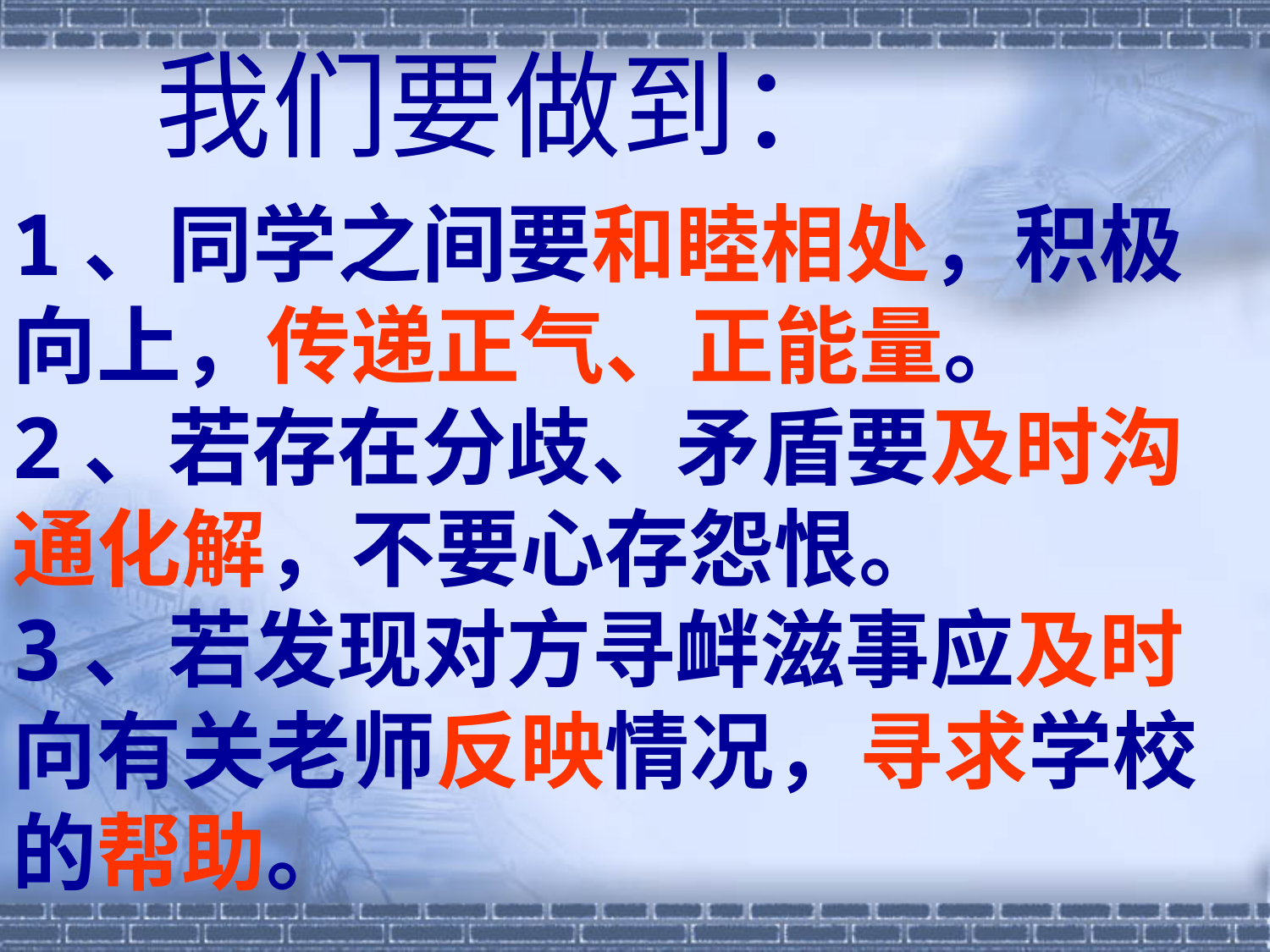

我们要做到：
1、同学之间要和睦相处，积极向上，传递正气、正能量。
2、若存在分歧、矛盾要及时沟通化解，不要心存怨恨。
3、若发现对方寻衅滋事应及时向有关老师反映情况，寻求学校的帮助。